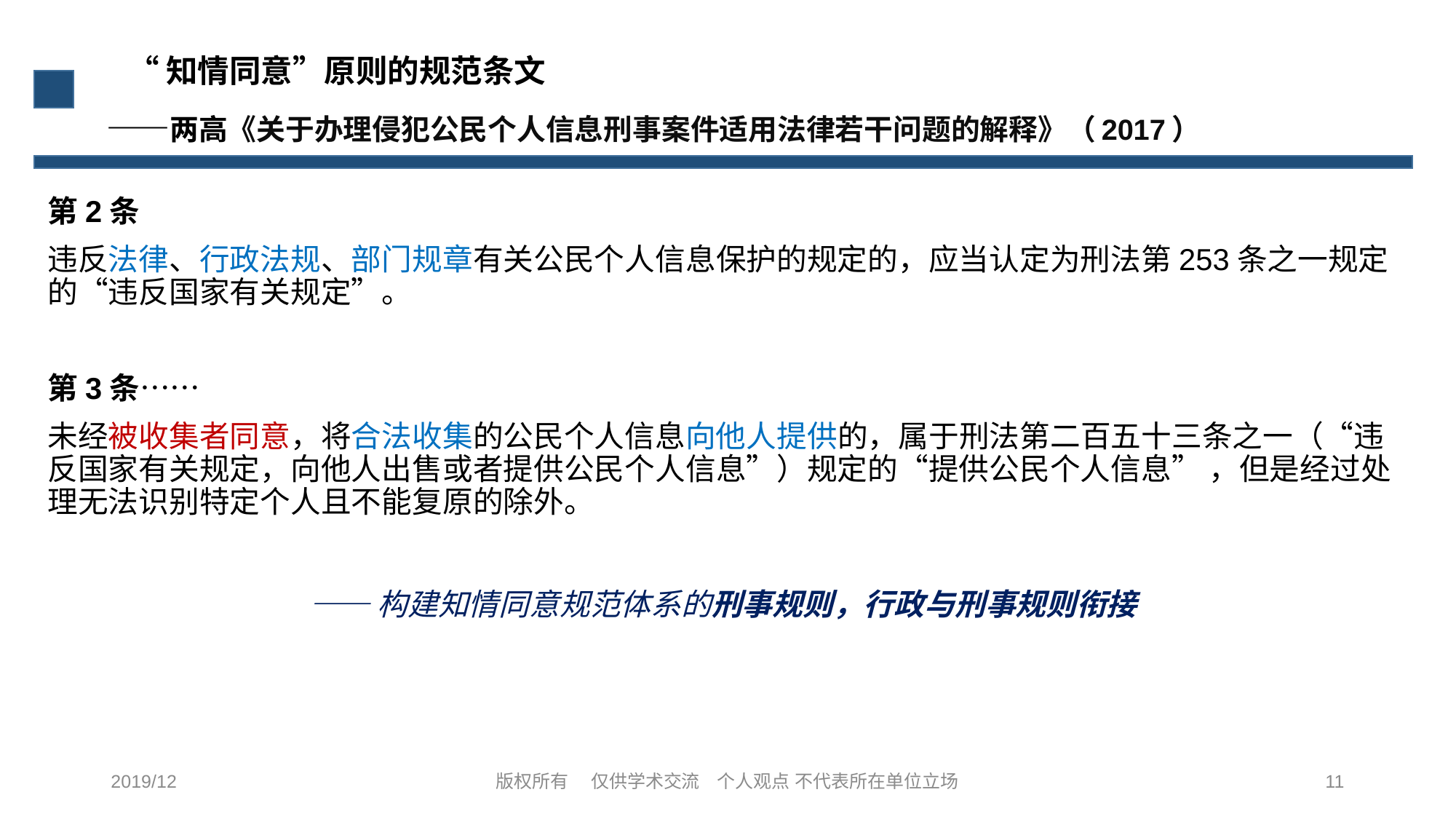

# “知情同意”原则的规范条文 ——两高《关于办理侵犯公民个人信息刑事案件适用法律若干问题的解释》（2017）

第2条
违反法律、行政法规、部门规章有关公民个人信息保护的规定的，应当认定为刑法第253条之一规定的“违反国家有关规定”。

第3条……
未经被收集者同意，将合法收集的公民个人信息向他人提供的，属于刑法第二百五十三条之一（“违反国家有关规定，向他人出售或者提供公民个人信息”）规定的“提供公民个人信息” ，但是经过处理无法识别特定个人且不能复原的除外。

——构建知情同意规范体系的刑事规则，行政与刑事规则衔接
2019/12
版权所有    仅供学术交流   个人观点 不代表所在单位立场
11